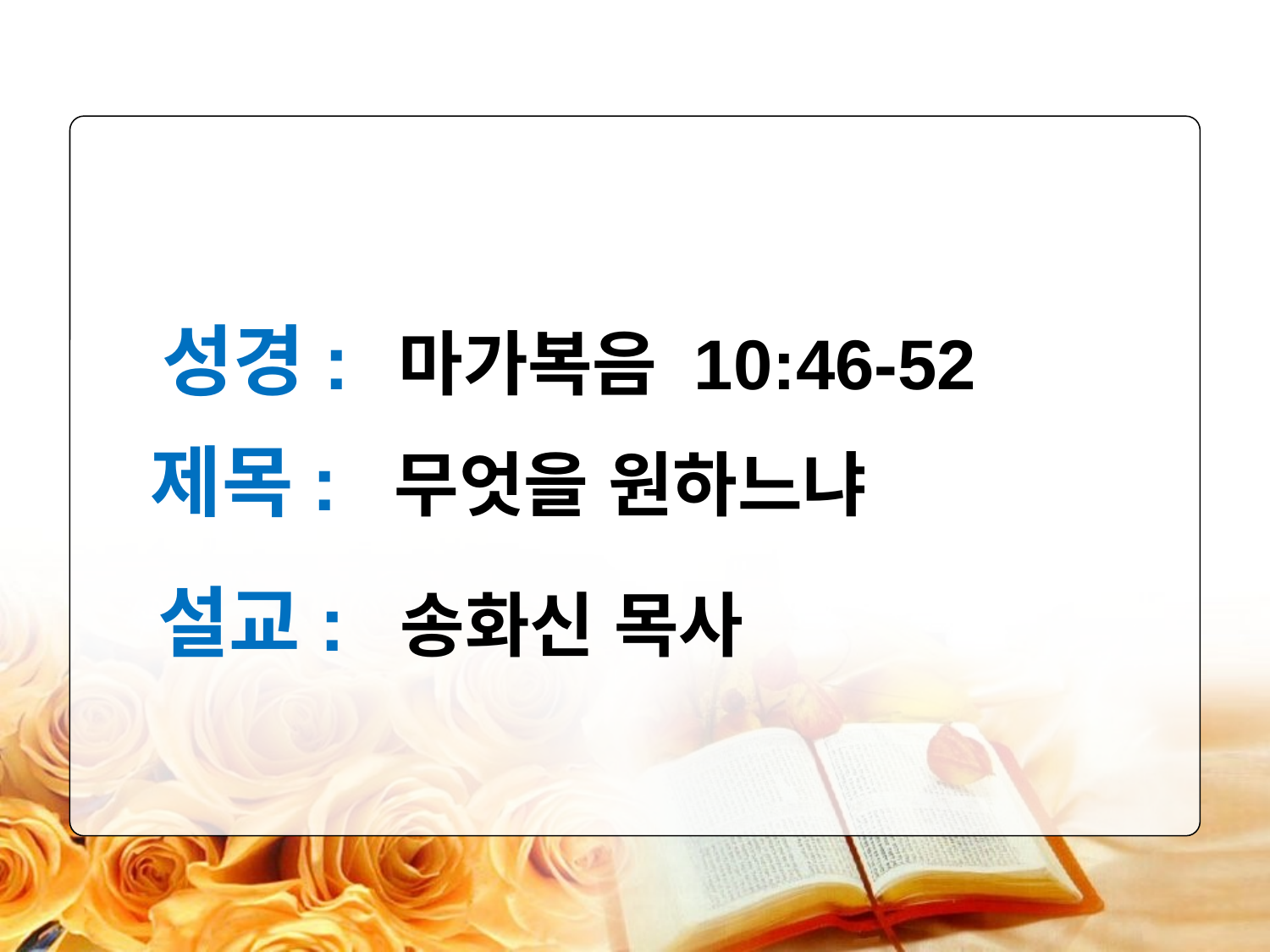

성경: 마가복음 10:46-52
     제목:  무엇을 원하느냐
      설교: 송화신 목사